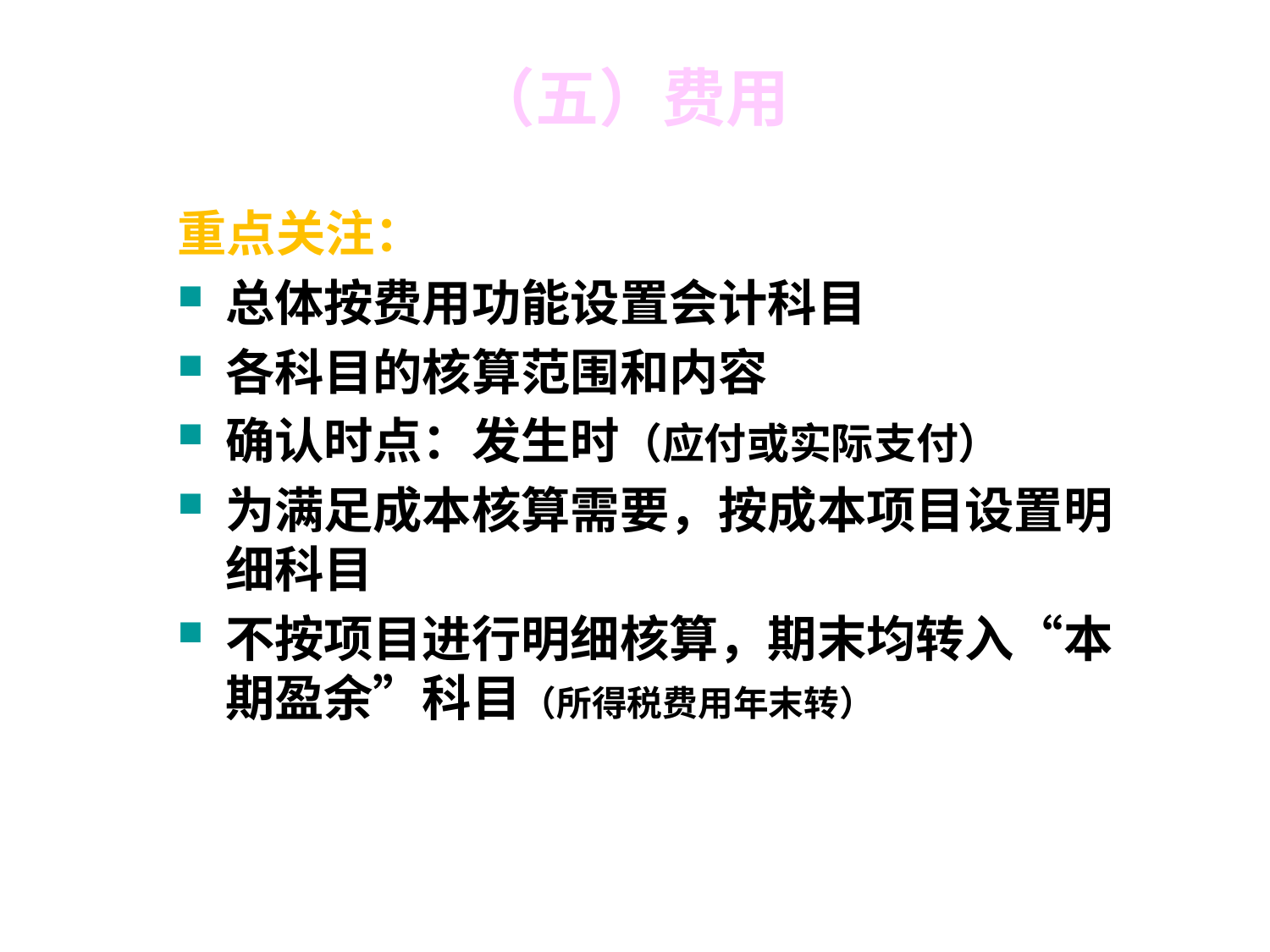

# （五）费用
重点关注：
总体按费用功能设置会计科目
各科目的核算范围和内容
确认时点：发生时（应付或实际支付）
为满足成本核算需要，按成本项目设置明细科目
不按项目进行明细核算，期末均转入“本期盈余”科目（所得税费用年末转）
163